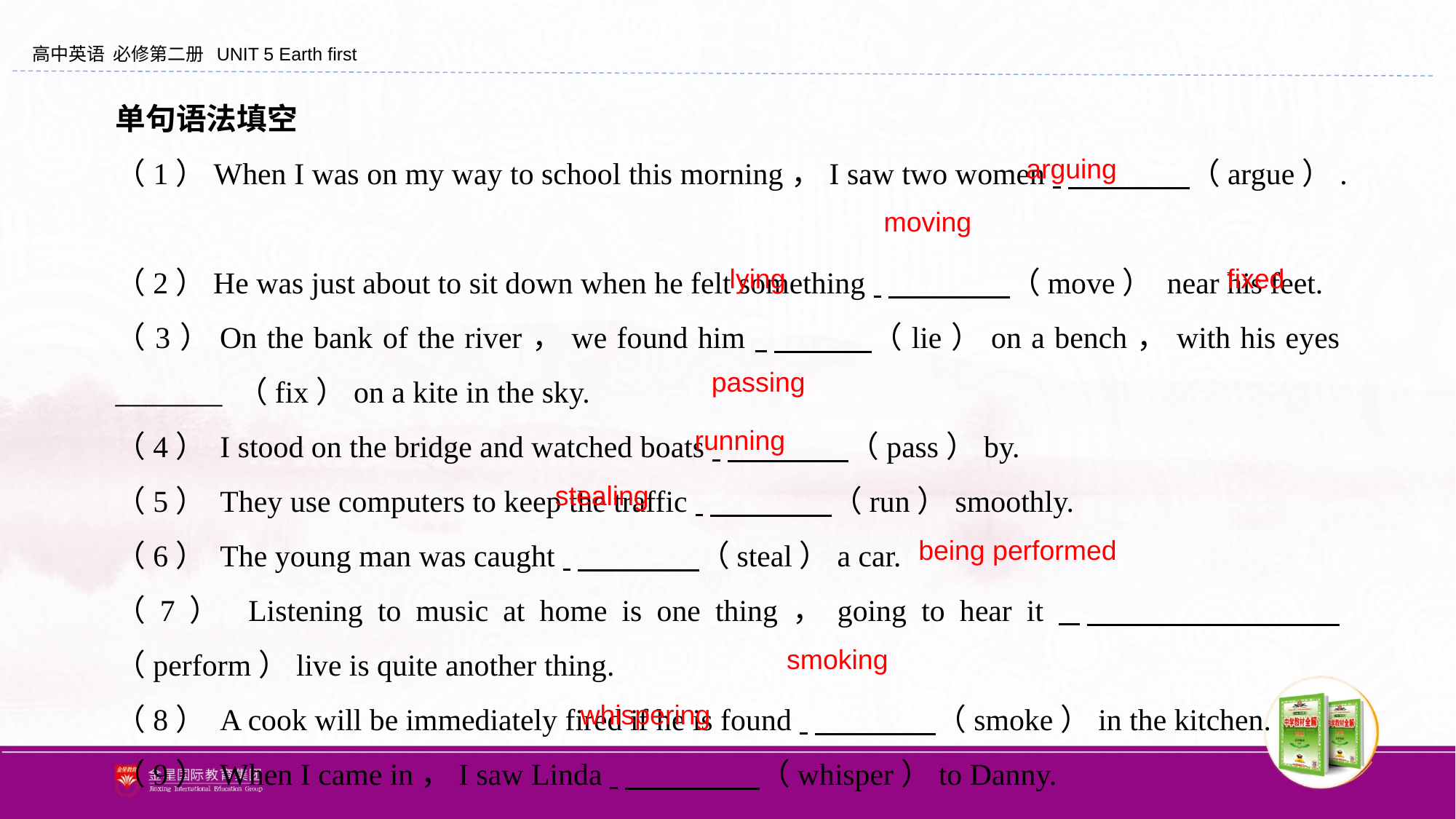

单句语法填空
（1）When I was on my way to school this morning，I saw two women  　　　　（argue）.
（2）He was just about to sit down when he felt something  　　　　（move） near his feet.
（3）On the bank of the river，we found him  　　　（lie）on a bench，with his eyes _______ （fix）on a kite in the sky.
（4） I stood on the bridge and watched boats  　　　　（pass）by.
（5） They use computers to keep the traffic  　　　　（run）smoothly.
（6） The young man was caught  　　　　（steal）a car.
（7） Listening to music at home is one thing，going to hear it  　   　   　  　（perform）live is quite another thing.
（8） A cook will be immediately fired if he is found  　　　　（smoke）in the kitchen.
（9） When I came in，I saw Linda  　　　  　（whisper）to Danny.
arguing
moving
lying                                                          fixed
passing
running
stealing
being performed
smoking
whispering